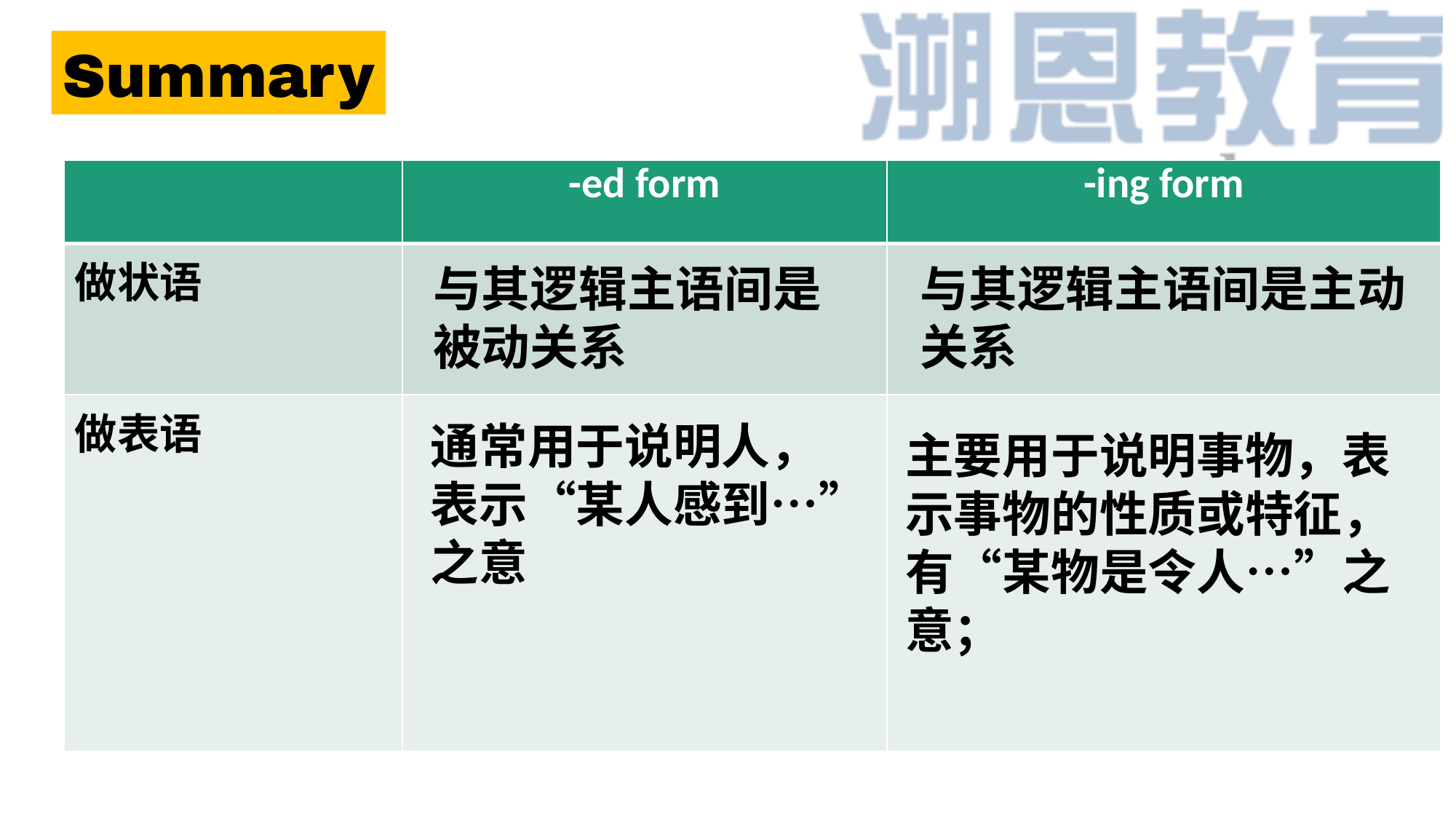

Summary
|  | -ed form | -ing form |
| --- | --- | --- |
| 做状语 |  |  |
| 做表语 |  |  |
与其逻辑主语间是
被动关系
与其逻辑主语间是主动
关系
通常用于说明人，
表示“某人感到…”
之意
主要用于说明事物，表示事物的性质或特征，有“某物是令人…”之意；